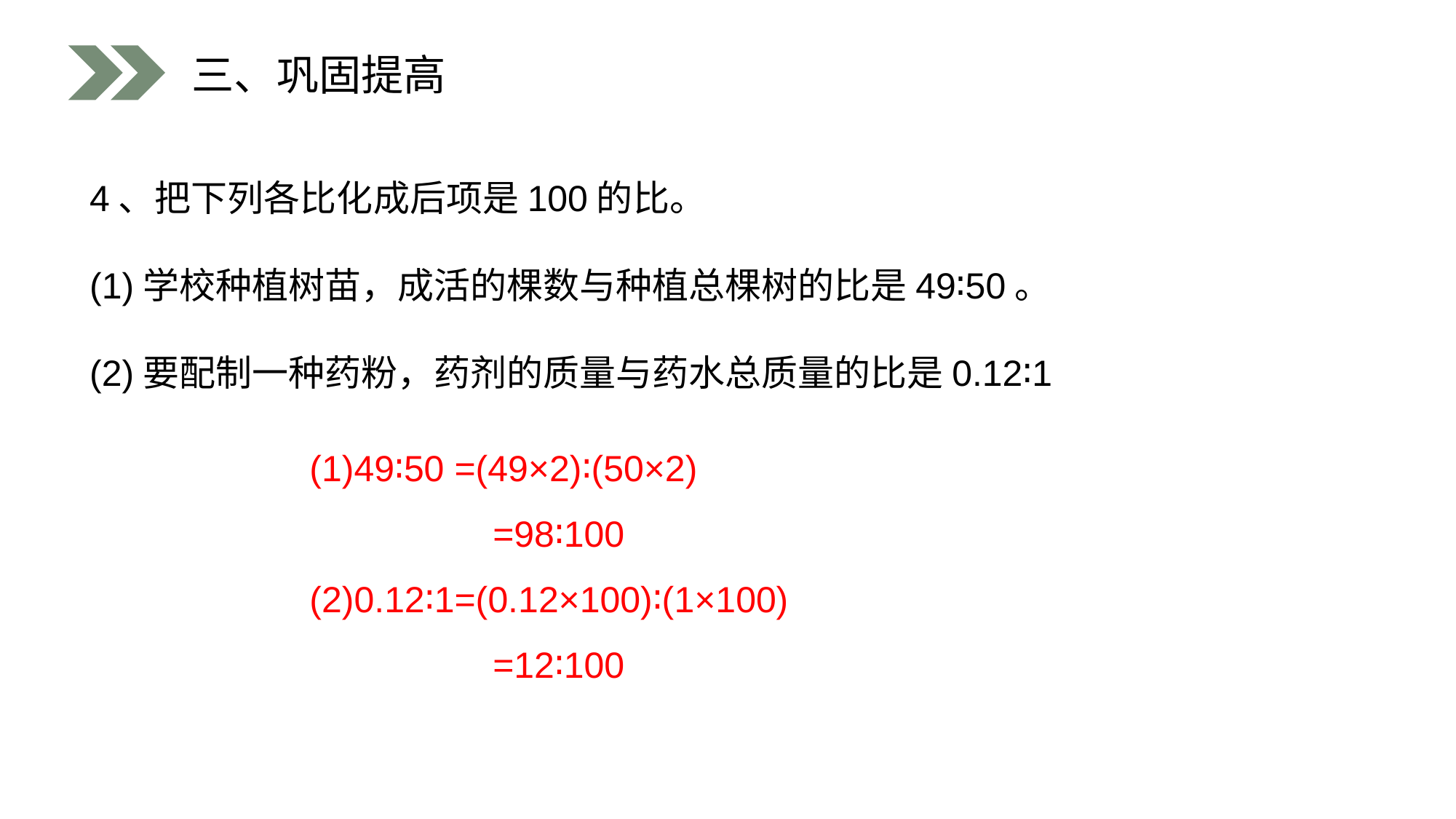

三、巩固提高
4、把下列各比化成后项是100的比。
(1)学校种植树苗，成活的棵数与种植总棵树的比是49∶50。
(2)要配制一种药粉，药剂的质量与药水总质量的比是0.12∶1
(1)49∶50 =(49×2)∶(50×2)
                  =98∶100
(2)0.12∶1=(0.12×100)∶(1×100)
                  =12∶100